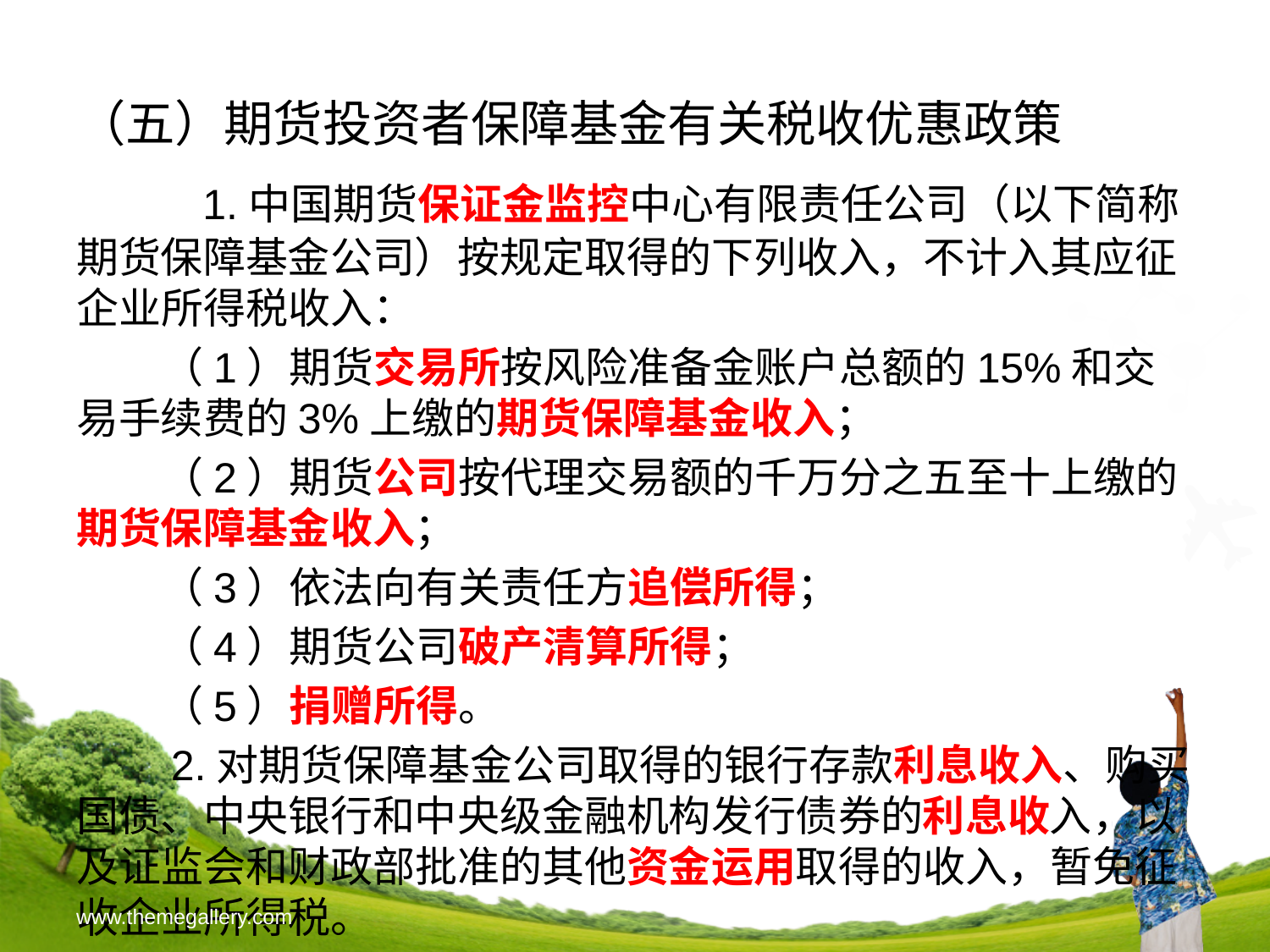

（五）期货投资者保障基金有关税收优惠政策
　　1.中国期货保证金监控中心有限责任公司（以下简称期货保障基金公司）按规定取得的下列收入，不计入其应征企业所得税收入：
　　（1）期货交易所按风险准备金账户总额的15%和交易手续费的3%上缴的期货保障基金收入；
　　（2）期货公司按代理交易额的千万分之五至十上缴的期货保障基金收入；
　　（3）依法向有关责任方追偿所得；
　　（4）期货公司破产清算所得；
　　（5）捐赠所得。
　　2.对期货保障基金公司取得的银行存款利息收入、购买国债、中央银行和中央级金融机构发行债券的利息收入，以及证监会和财政部批准的其他资金运用取得的收入，暂免征收企业所得税。

www.themegallery.com